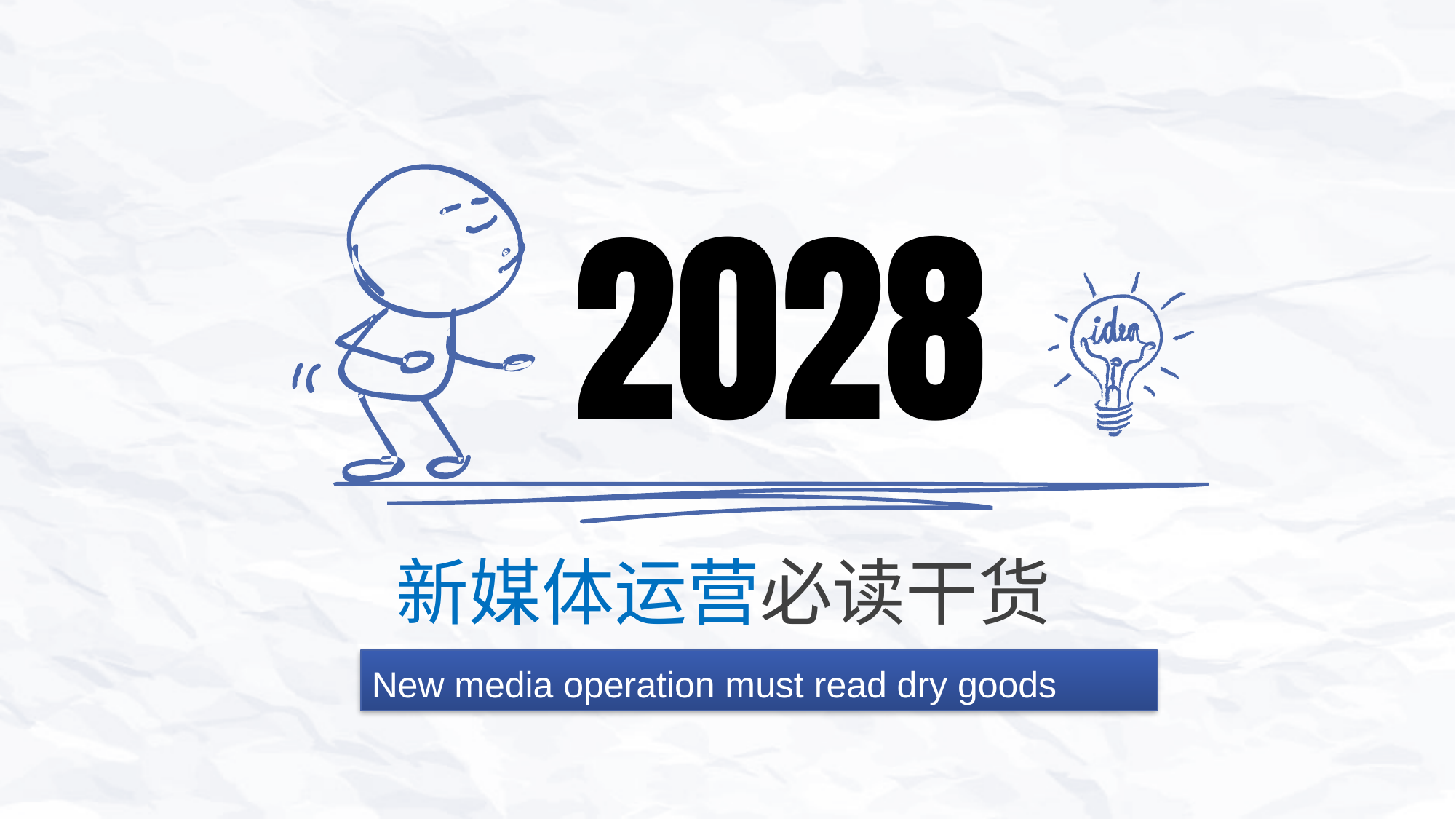

2028

新媒体运营必读干货
New media operation must read dry goods